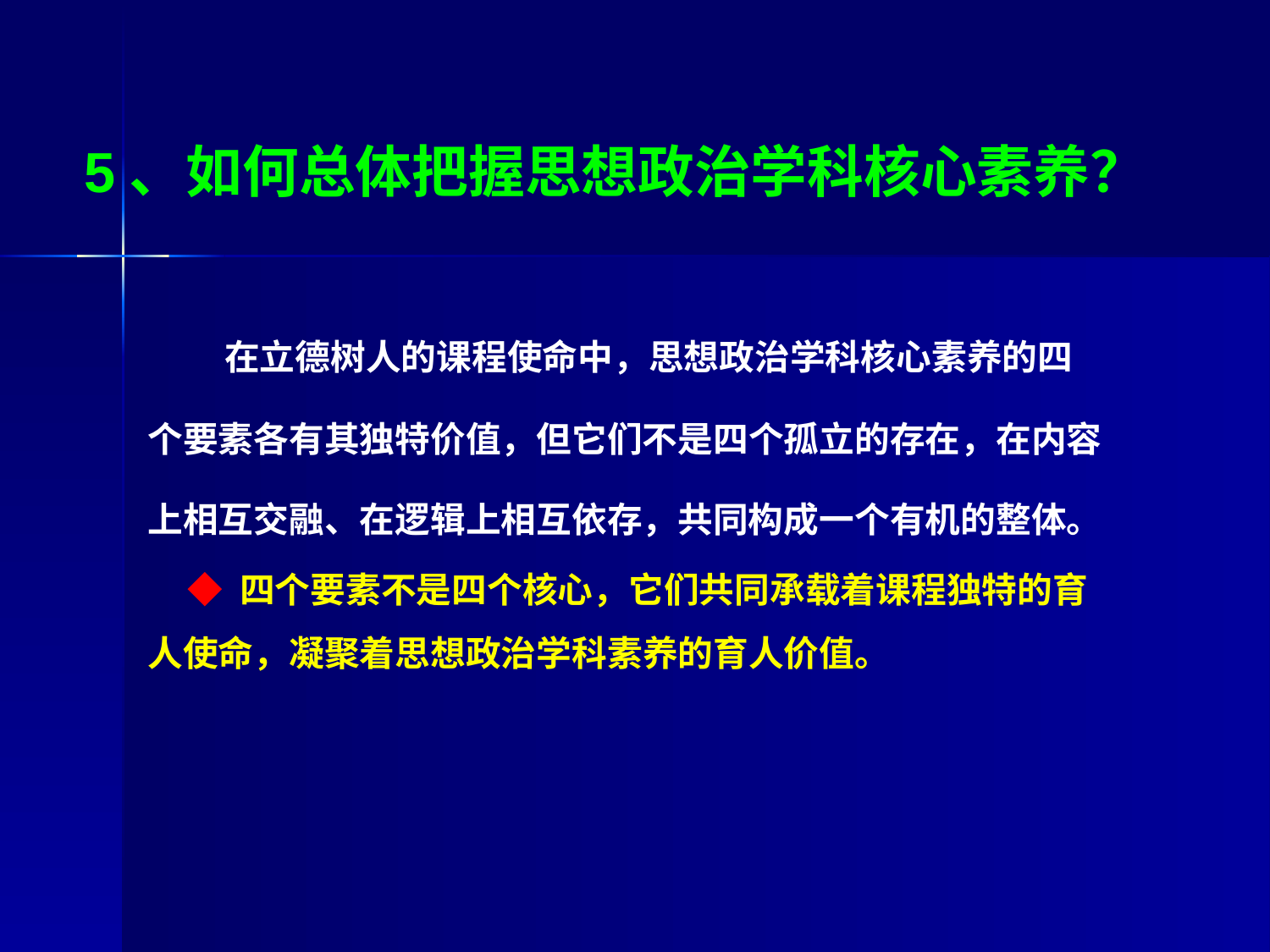

# 5、如何总体把握思想政治学科核心素养？
       在立德树人的课程使命中，思想政治学科核心素养的四个要素各有其独特价值，但它们不是四个孤立的存在，在内容上相互交融、在逻辑上相互依存，共同构成一个有机的整体。
     ◆ 四个要素不是四个核心，它们共同承载着课程独特的育人使命，凝聚着思想政治学科素养的育人价值。